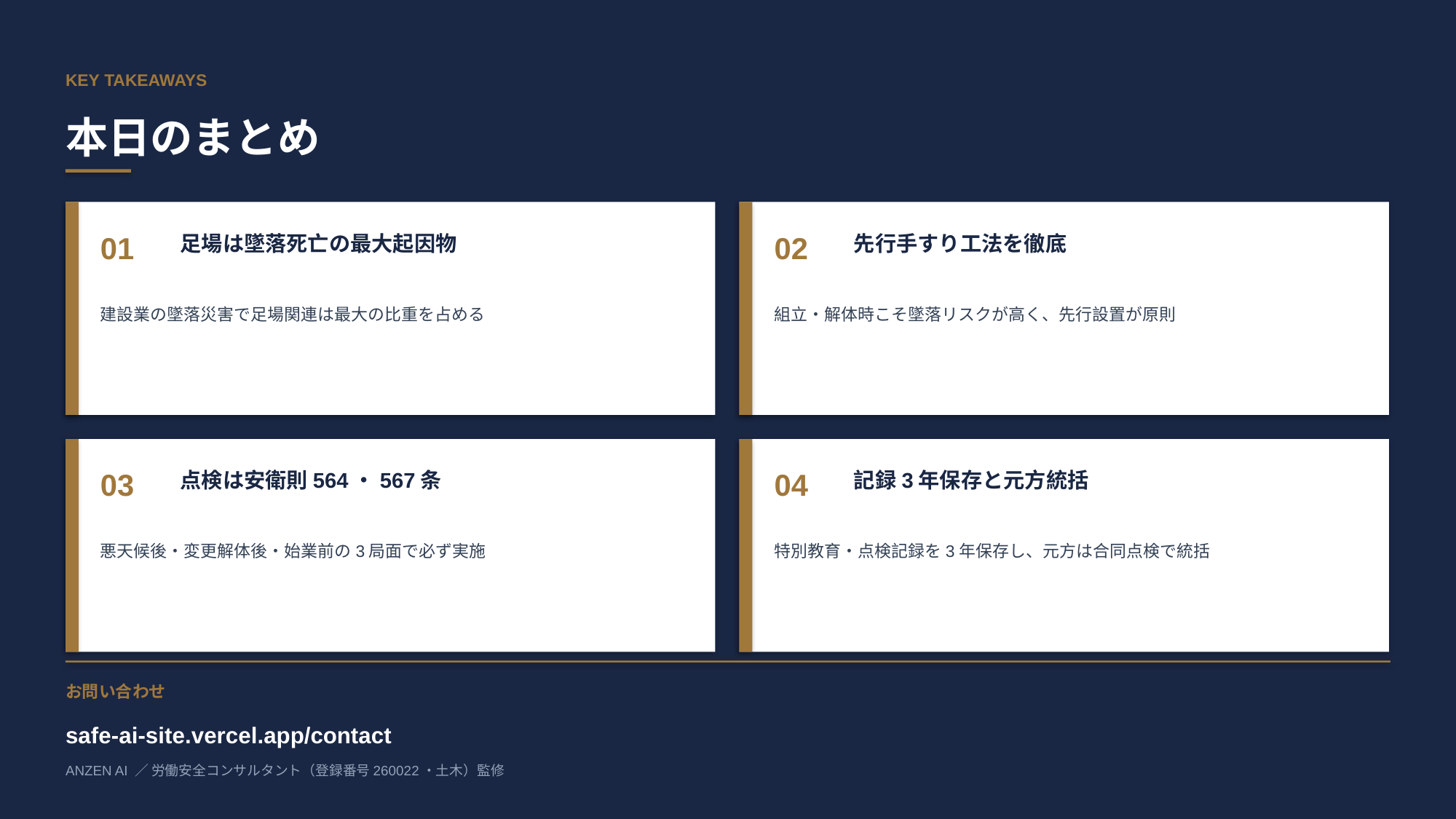

KEY TAKEAWAYS
本日のまとめ

01
02
足場は墜落死亡の最大起因物
先行手すり工法を徹底
建設業の墜落災害で足場関連は最大の比重を占める
組立・解体時こそ墜落リスクが高く、先行設置が原則

03
04
点検は安衛則564・567条
記録3年保存と元方統括
悪天候後・変更解体後・始業前の3局面で必ず実施
特別教育・点検記録を3年保存し、元方は合同点検で統括

お問い合わせ
safe-ai-site.vercel.app/contact
ANZEN AI ／ 労働安全コンサルタント（登録番号260022・土木）監修